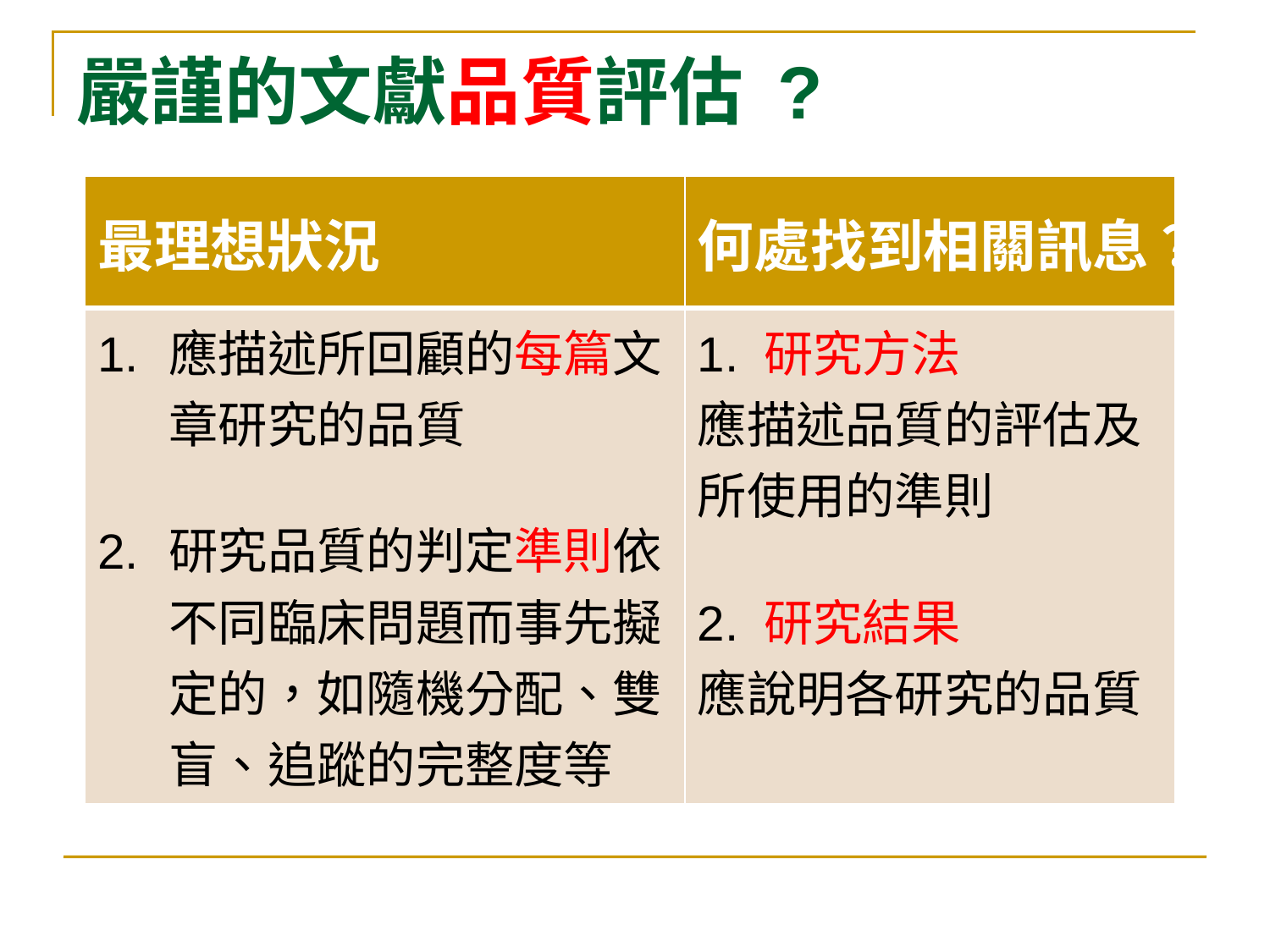

# 嚴謹的文獻品質評估 ?
| 最理想狀況 | 何處找到相關訊息？ |
| --- | --- |
| 應描述所回顧的每篇文章研究的品質 研究品質的判定準則依不同臨床問題而事先擬定的，如隨機分配、雙盲、追蹤的完整度等 | 1. 研究方法 應描述品質的評估及所使用的準則 2. 研究結果 應說明各研究的品質 |